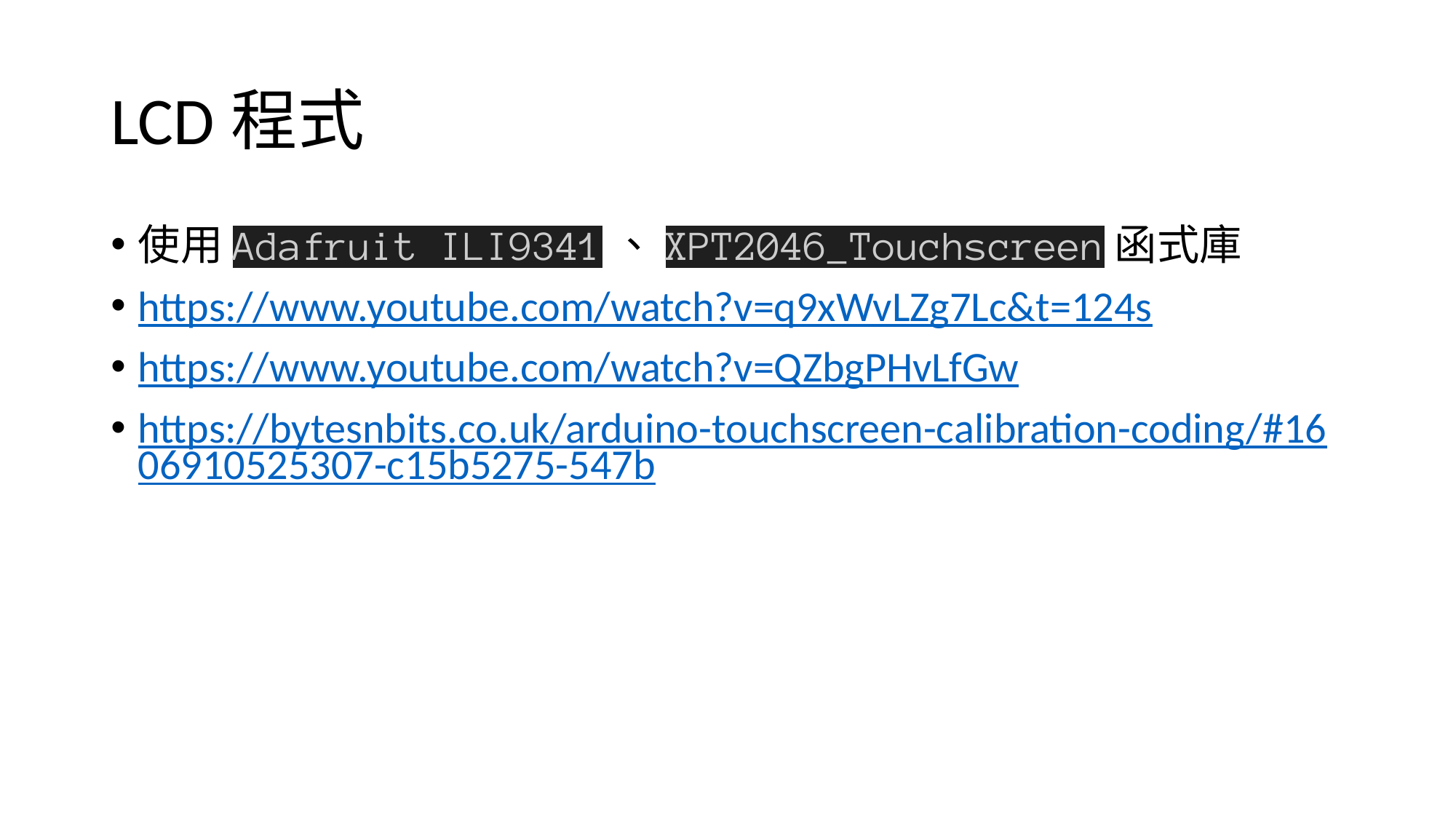

# LCD程式
使用Adafruit ILI9341、XPT2046_Touchscreen函式庫
https://www.youtube.com/watch?v=q9xWvLZg7Lc&t=124s
https://www.youtube.com/watch?v=QZbgPHvLfGw
https://bytesnbits.co.uk/arduino-touchscreen-calibration-coding/#1606910525307-c15b5275-547b